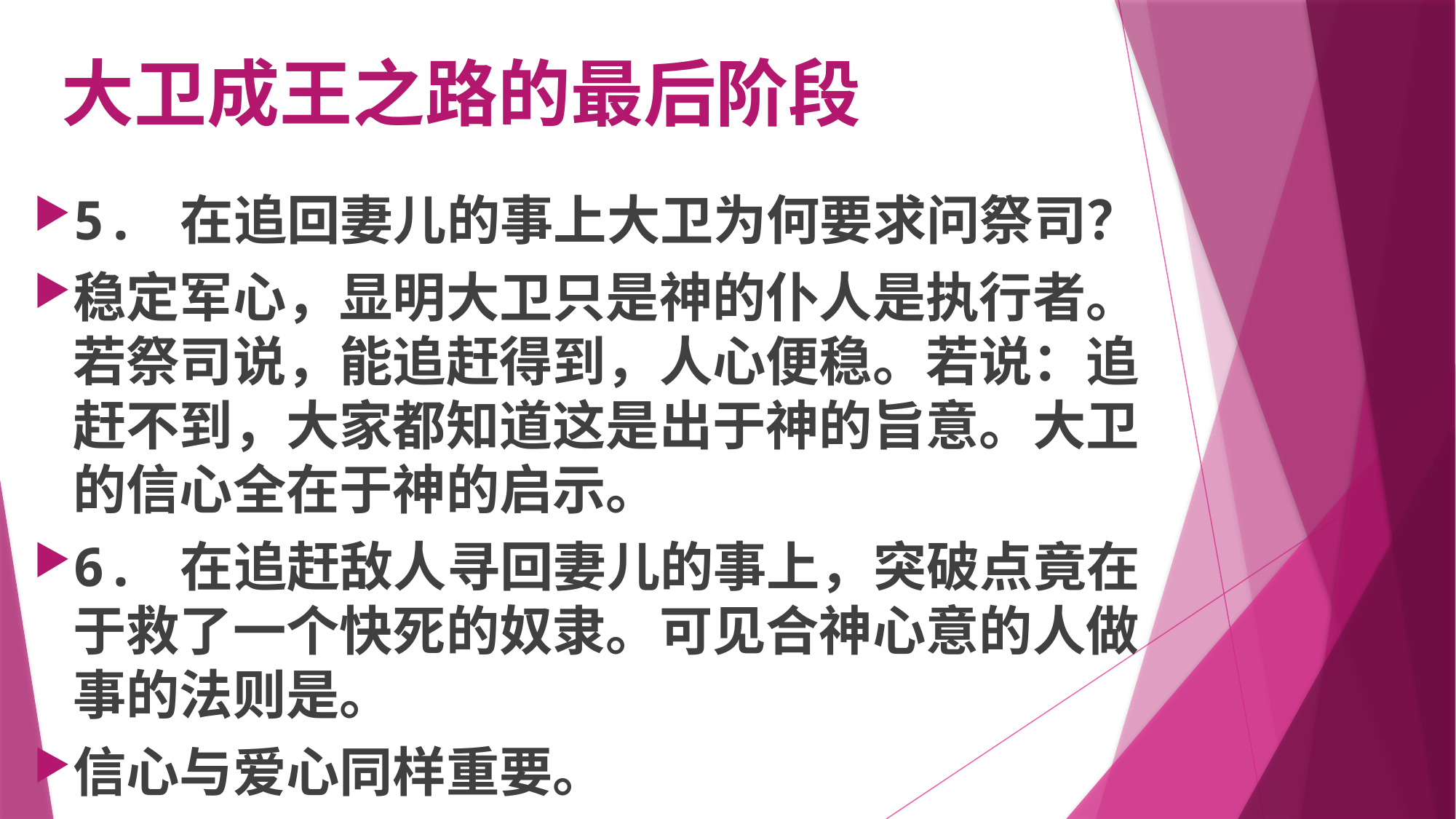

# 大卫成王之路的最后阶段
5. 在追回妻儿的事上大卫为何要求问祭司？
稳定军心，显明大卫只是神的仆人是执行者。若祭司说，能追赶得到，人心便稳。若说：追赶不到，大家都知道这是出于神的旨意。大卫的信心全在于神的启示。
6. 在追赶敌人寻回妻儿的事上，突破点竟在于救了一个快死的奴隶。可见合神心意的人做事的法则是。
信心与爱心同样重要。